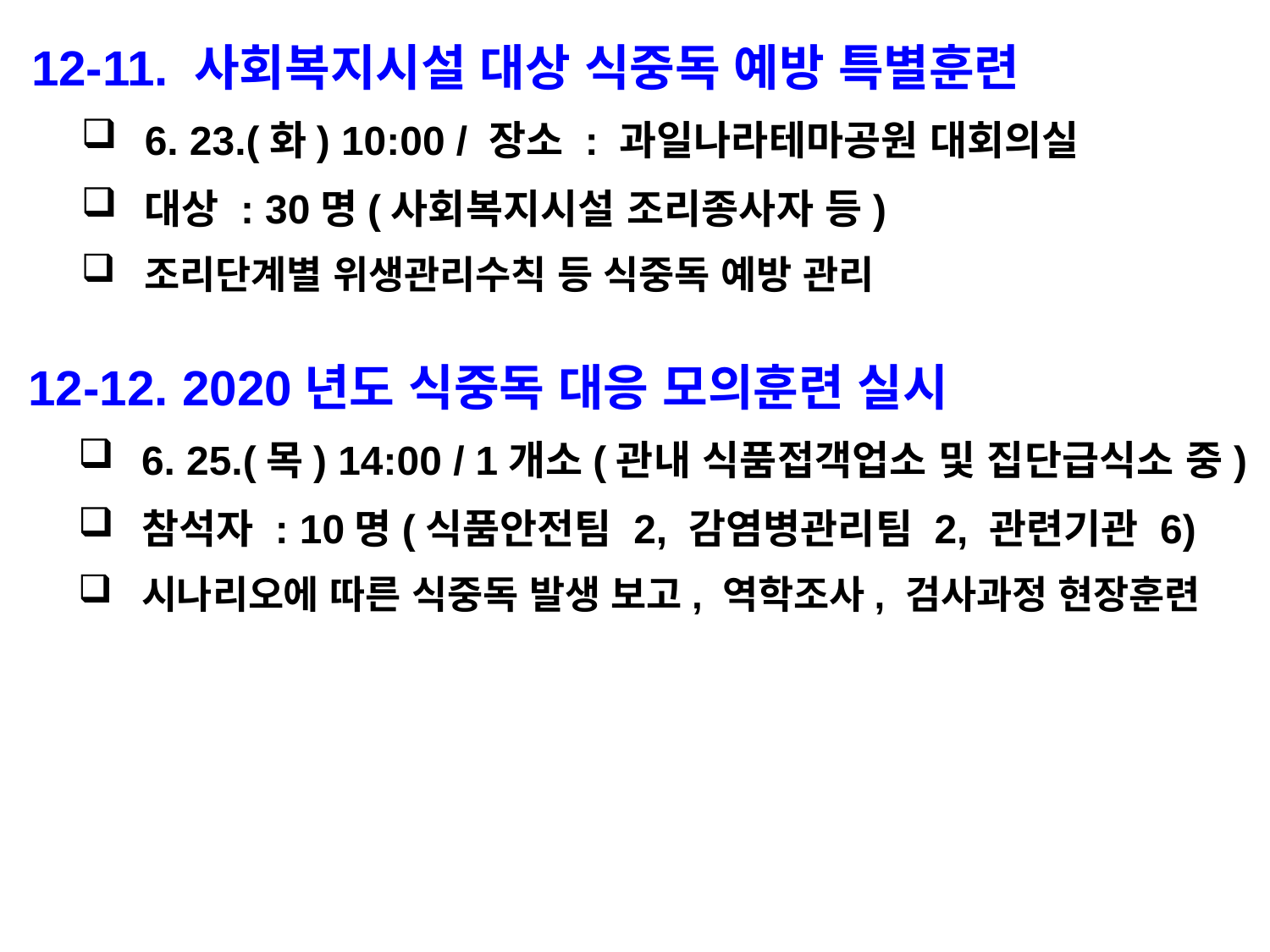

12-11. 사회복지시설 대상 식중독 예방 특별훈련
6. 23.(화) 10:00 / 장소 : 과일나라테마공원 대회의실
대상 : 30명(사회복지시설 조리종사자 등)
조리단계별 위생관리수칙 등 식중독 예방 관리
 12-12. 2020년도 식중독 대응 모의훈련 실시
6. 25.(목) 14:00 / 1개소(관내 식품접객업소 및 집단급식소 중)
참석자 : 10명(식품안전팀 2, 감염병관리팀 2, 관련기관 6)
시나리오에 따른 식중독 발생 보고, 역학조사, 검사과정 현장훈련